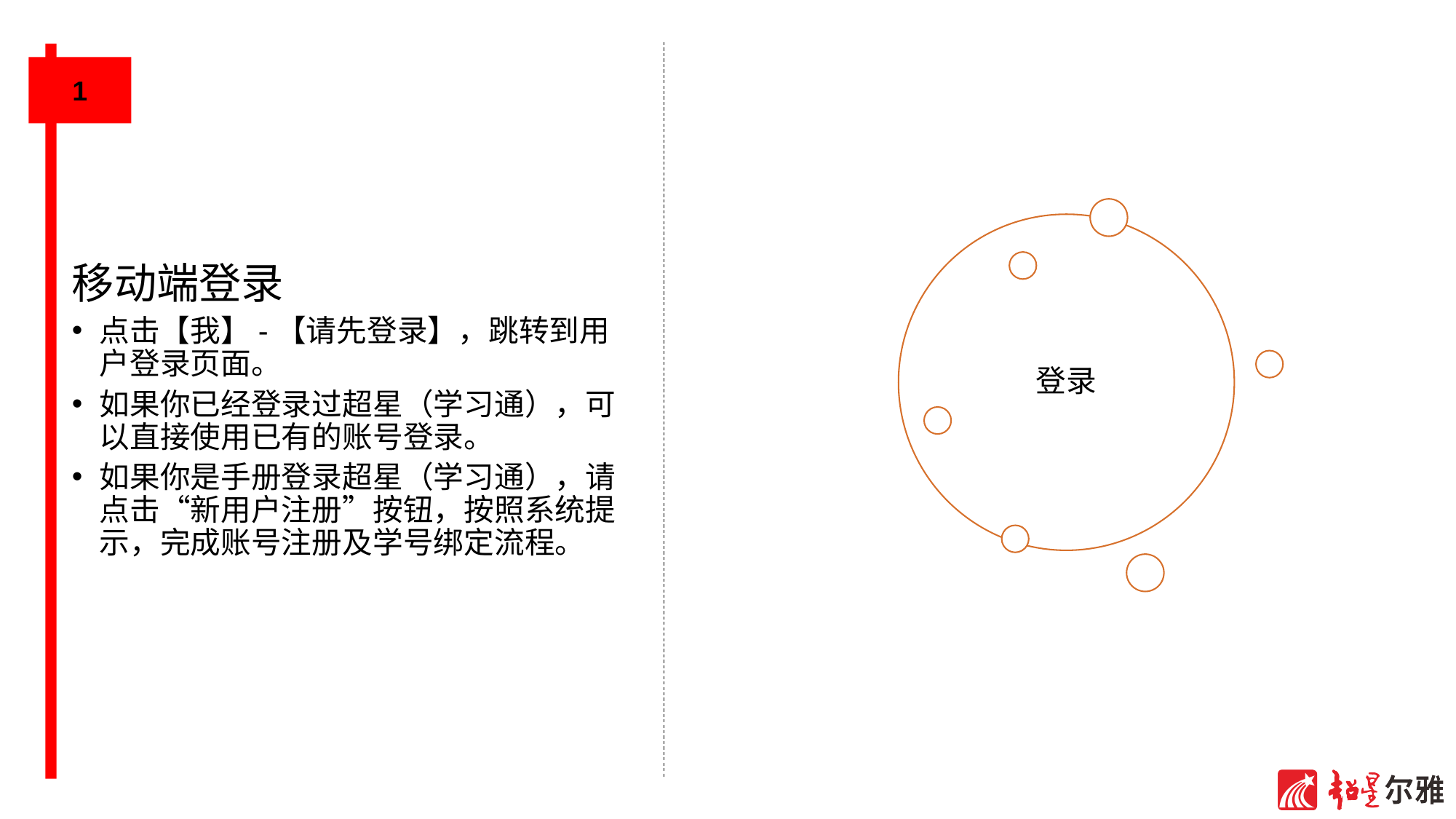

移动端登录
点击【我】-【请先登录】，跳转到用户登录页面。
如果你已经登录过超星（学习通），可以直接使用已有的账号登录。
如果你是手册登录超星（学习通），请点击“新用户注册”按钮，按照系统提示，完成账号注册及学号绑定流程。
1
登录